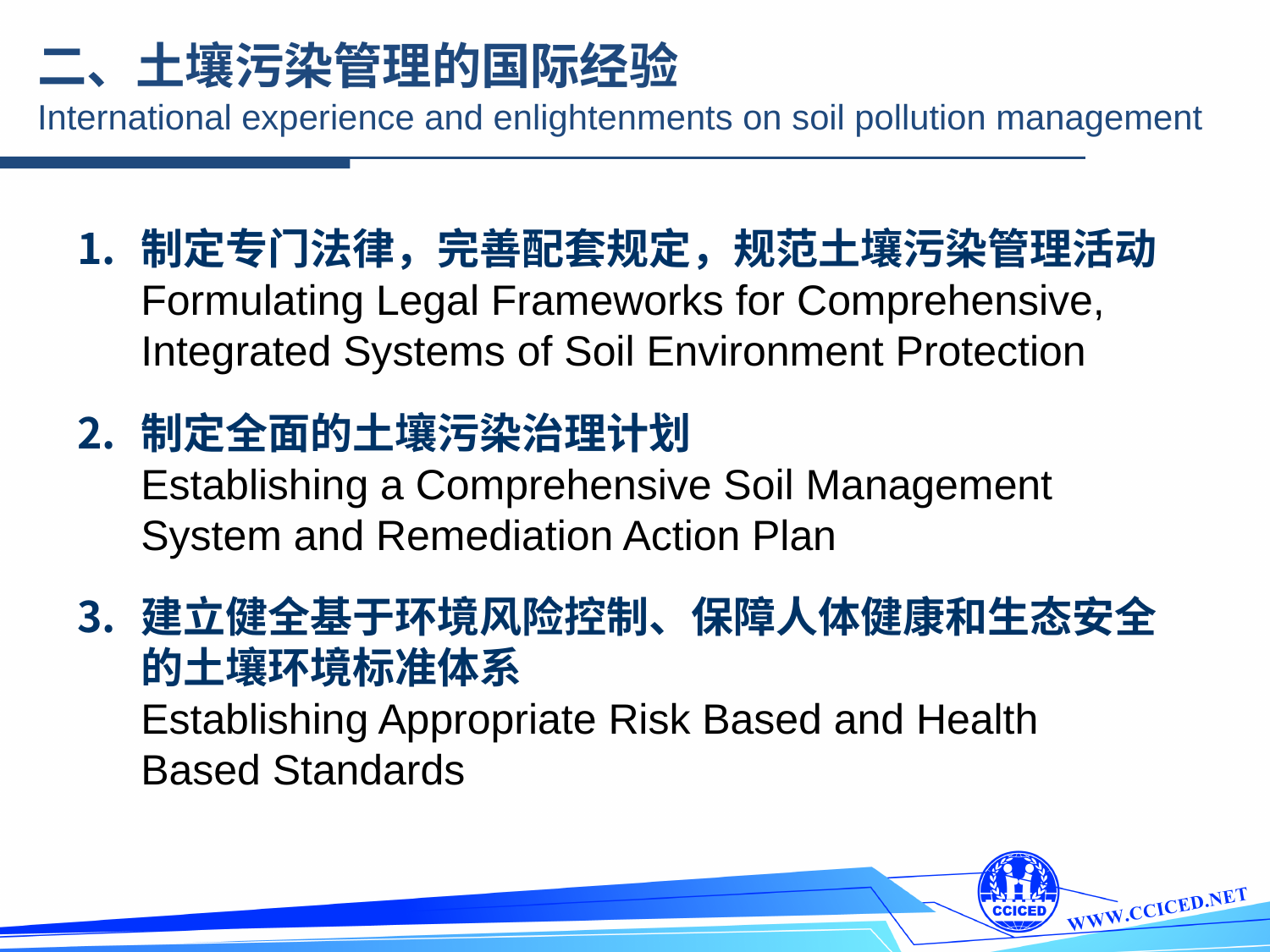

二、土壤污染管理的国际经验
International experience and enlightenments on soil pollution management
制定专门法律，完善配套规定，规范土壤污染管理活动
Formulating Legal Frameworks for Comprehensive, Integrated Systems of Soil Environment Protection
制定全面的土壤污染治理计划
Establishing a Comprehensive Soil Management System and Remediation Action Plan
建立健全基于环境风险控制、保障人体健康和生态安全的土壤环境标准体系
Establishing Appropriate Risk Based and Health Based Standards